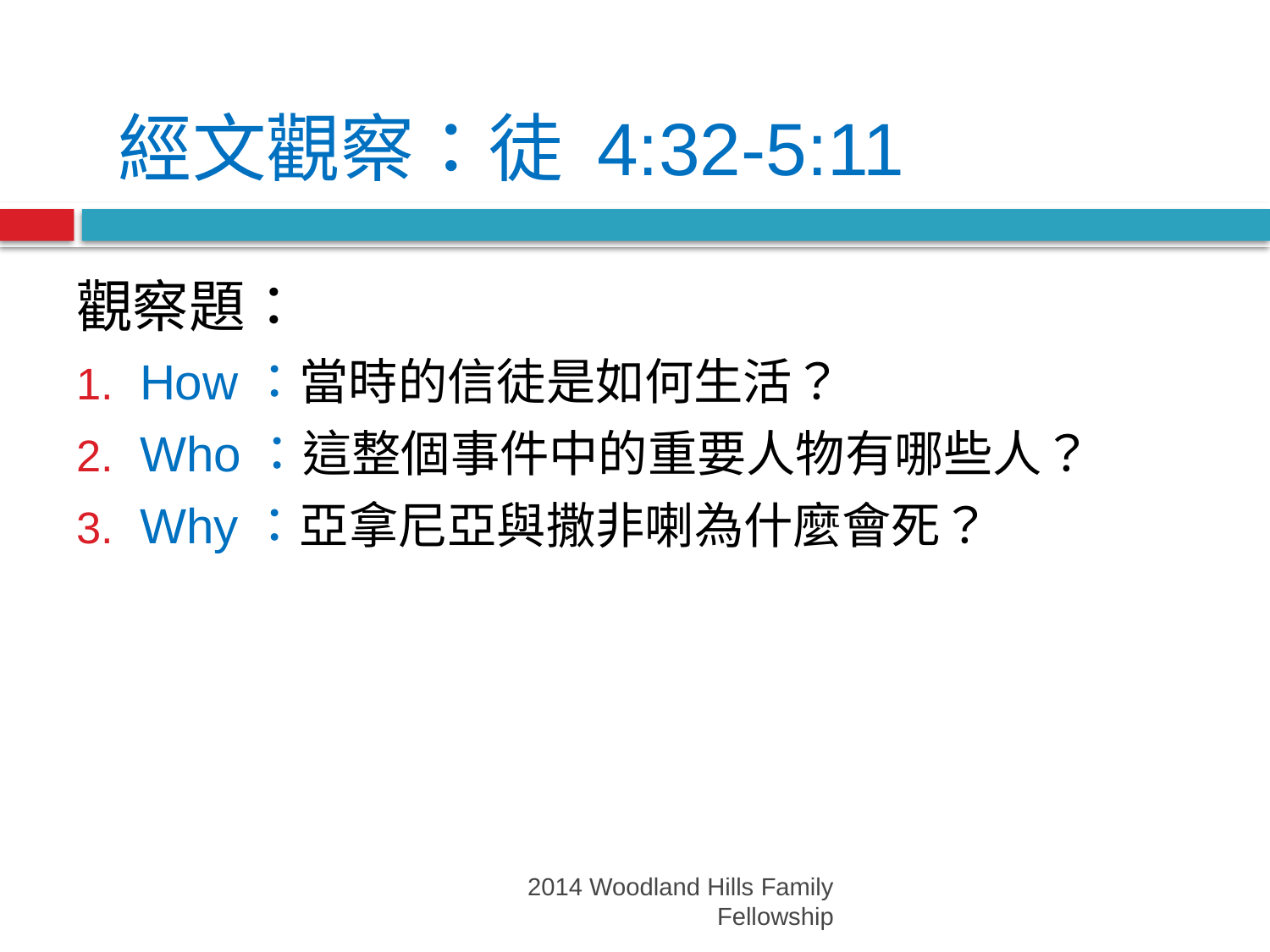

經文觀察：徒 4:32-5:11
觀察題：
How：當時的信徒是如何生活？
Who：這整個事件中的重要人物有哪些人？
Why：亞拿尼亞與撒非喇為什麼會死？
2014 Woodland Hills Family Fellowship